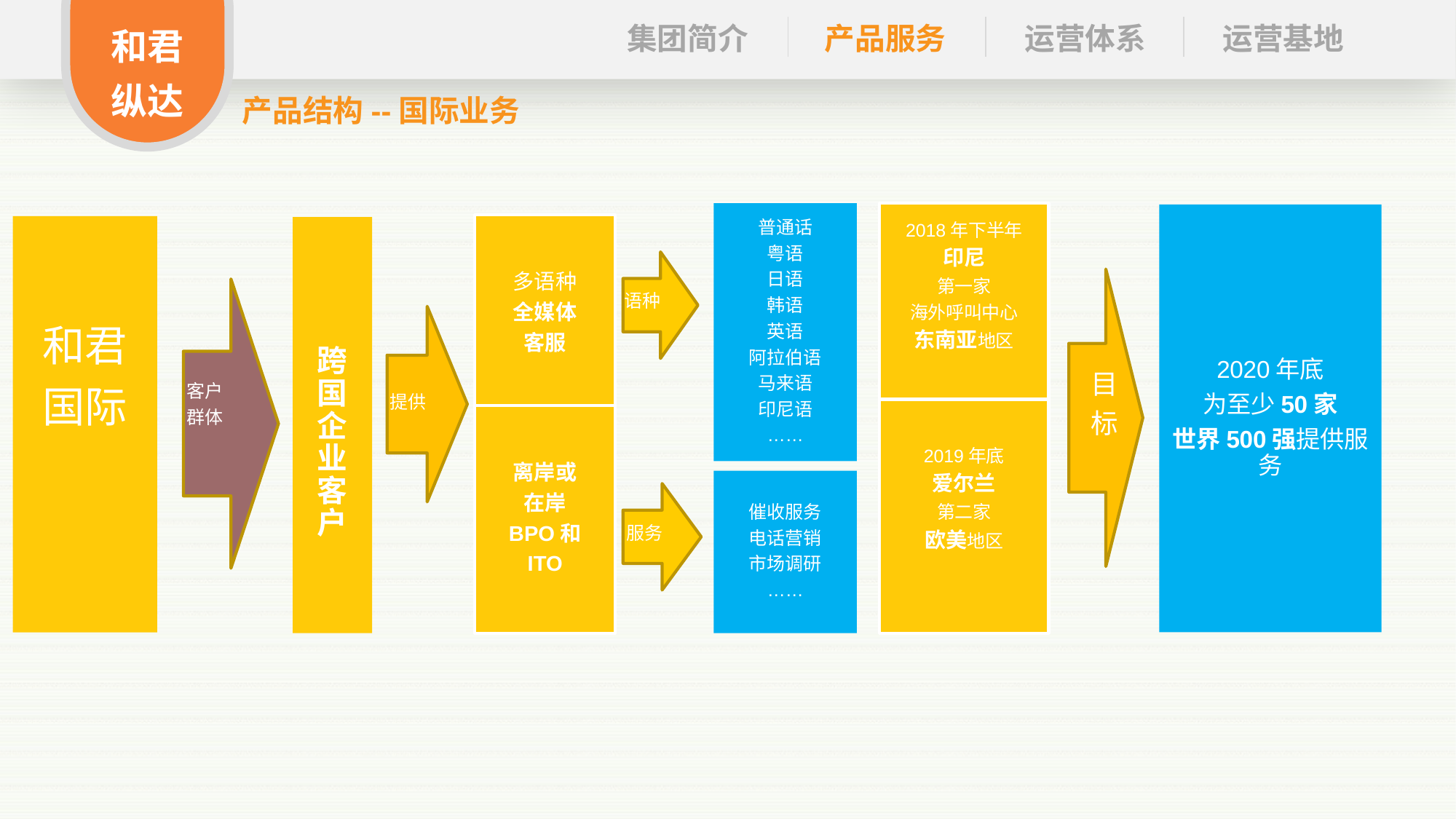

集团简介
产品服务
运营体系
运营基地
和君
纵达
产品结构--国际业务

多语种
全媒体
客服
语种
和君
国际
客户
群体

提供
服务

跨
国
企
业
客
户

普通话
粤语
日语
韩语
英语
阿拉伯语
马来语
印尼语
……
离岸或
在岸
BPO和
ITO

催收服务
电话营销
市场调研
……

2018年下半年
印尼
第一家
海外呼叫中心
东南亚地区

2020年底
为至少50家
世界500强提供服务
目
标

2019年底
爱尔兰
第二家
欧美地区